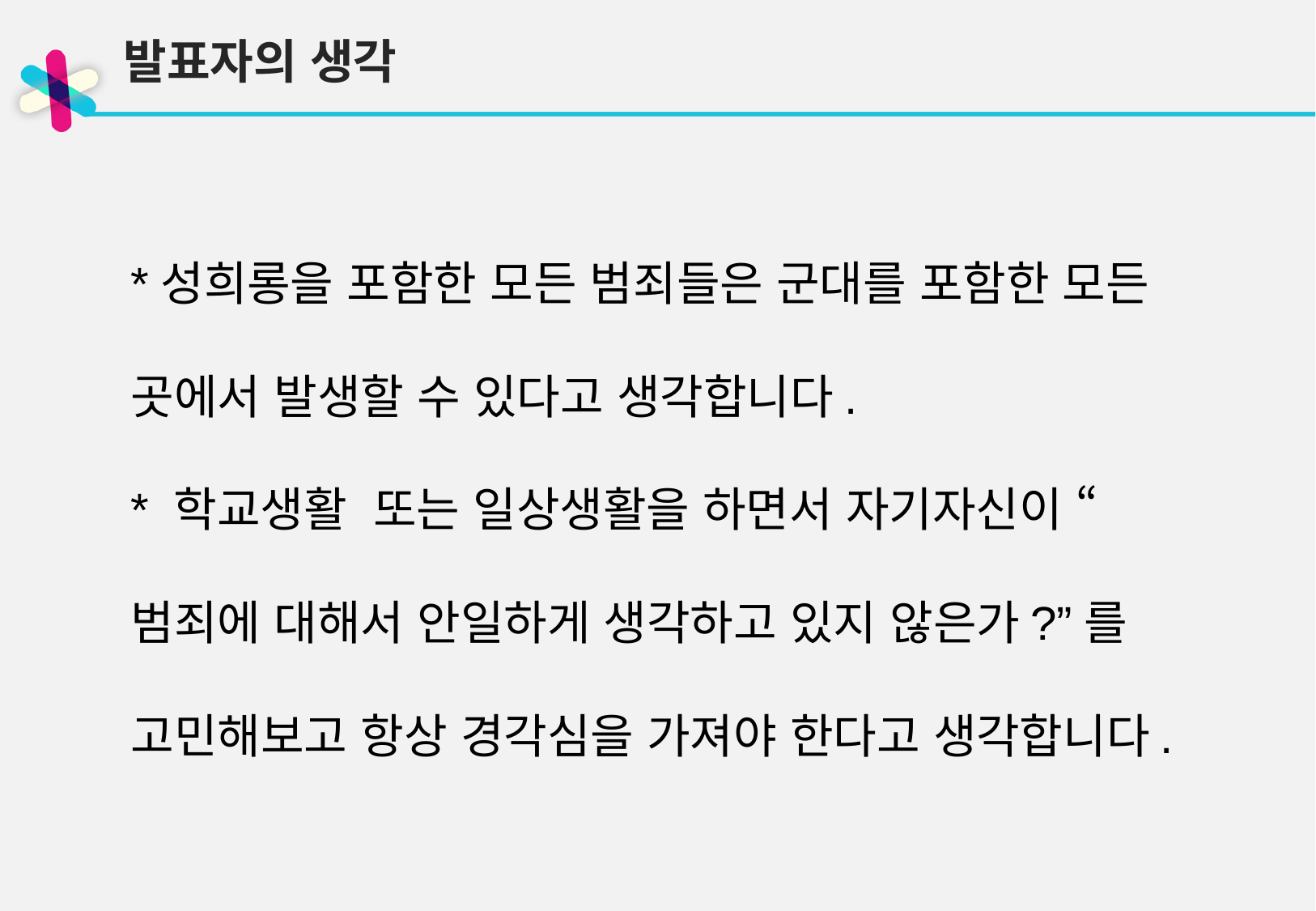

발표자의 생각
*성희롱을 포함한 모든 범죄들은 군대를 포함한 모든 곳에서 발생할 수 있다고 생각합니다.
* 학교생활  또는 일상생활을 하면서 자기자신이 “범죄에 대해서 안일하게 생각하고 있지 않은가?”를 고민해보고 항상 경각심을 가져야 한다고 생각합니다.